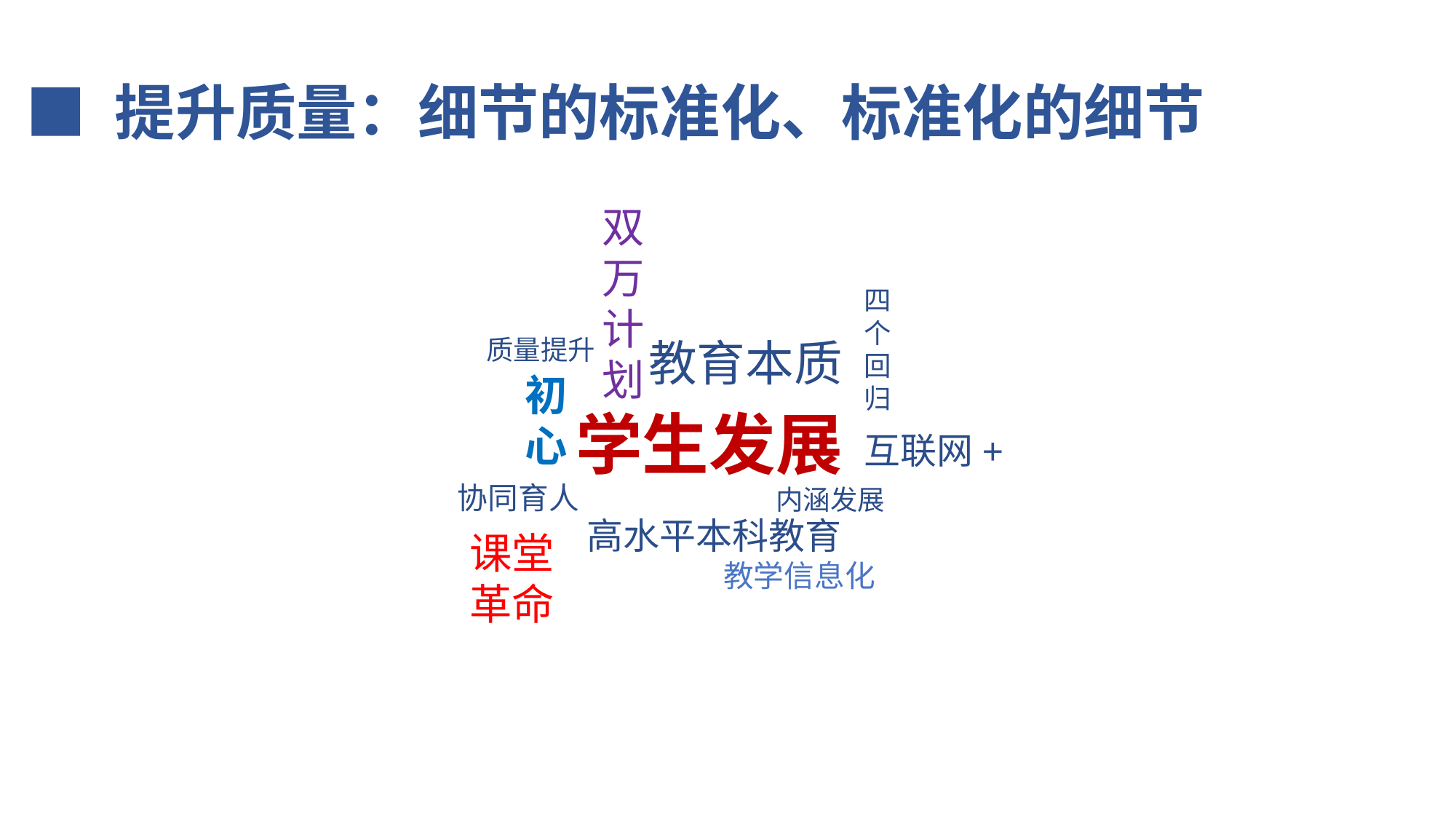

■ 提升质量：细节的标准化、标准化的细节
双
万
计
划
四
个
回
归
质量提升
教育本质
初
心
学生发展
互联网+
协同育人
内涵发展
高水平本科教育
课堂
革命
教学信息化